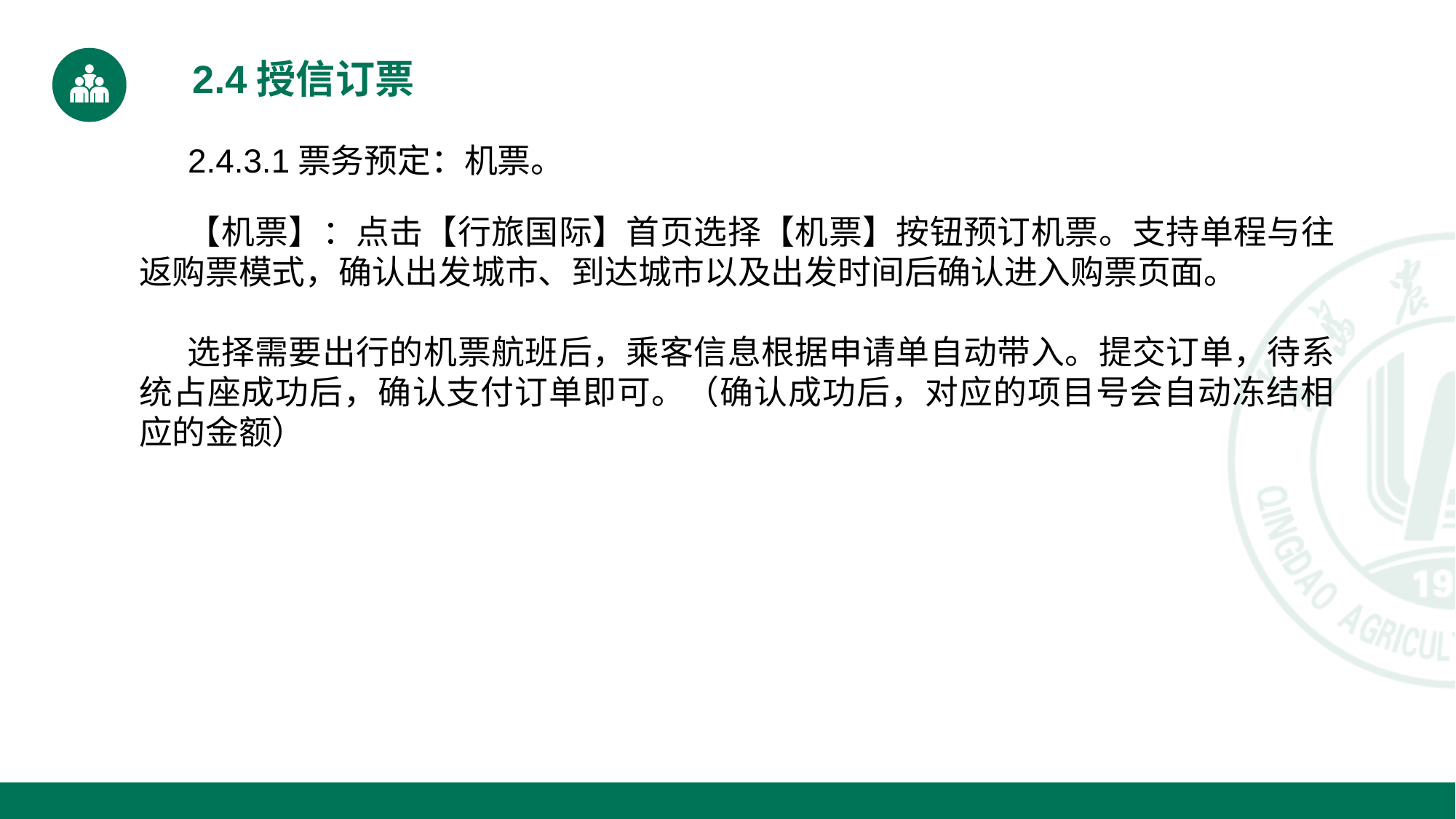

2.4授信订票
 2.4.3.1票务预定：机票。
【机票】：点击【行旅国际】首页选择【机票】按钮预订机票。支持单程与往返购票模式，确认出发城市、到达城市以及出发时间后确认进入购票页面。

选择需要出行的机票航班后，乘客信息根据申请单自动带入。提交订单，待系统占座成功后，确认支付订单即可。（确认成功后，对应的项目号会自动冻结相应的金额）